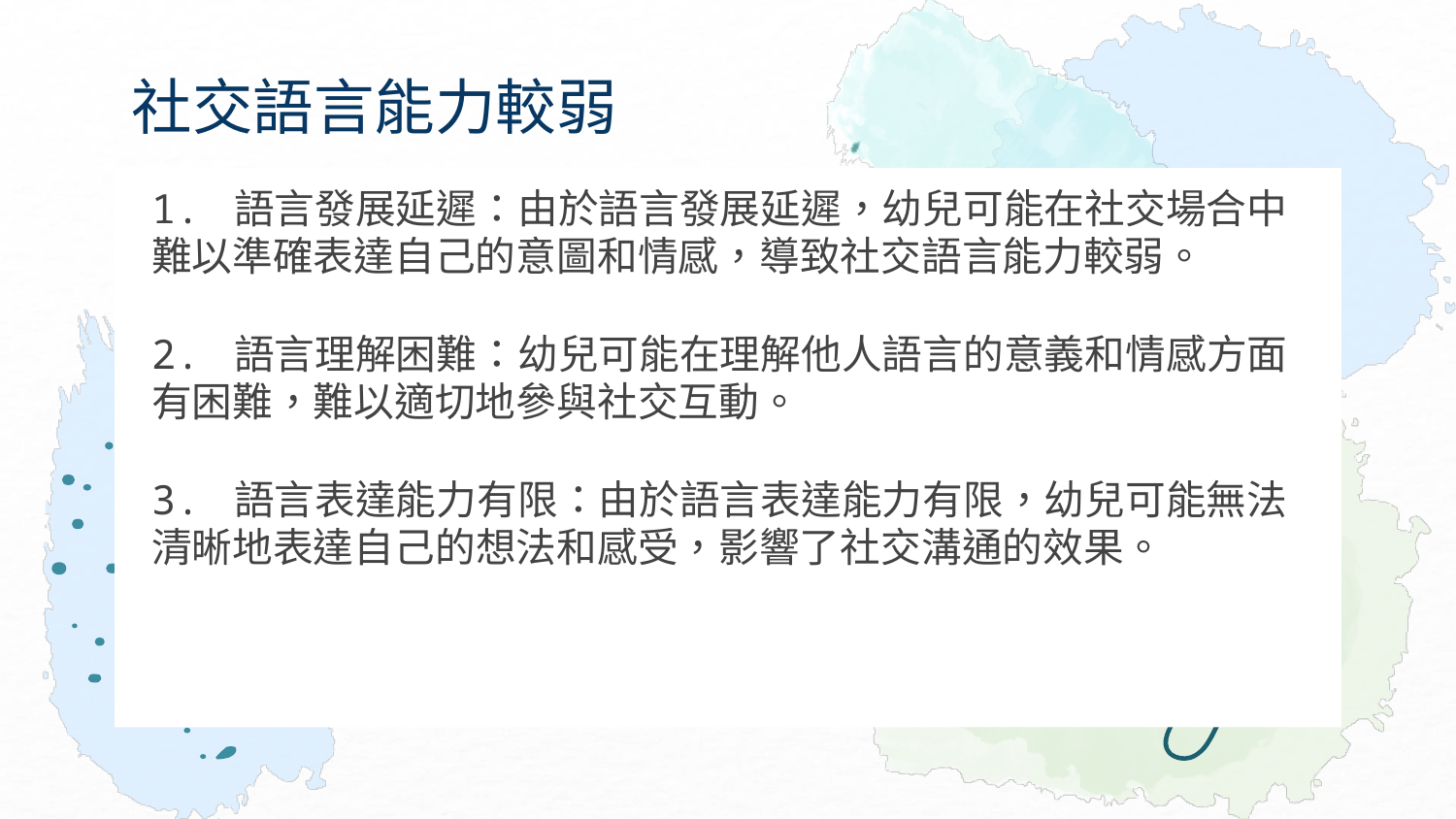

# 社交語言能力較弱
1. 語言發展延遲：由於語言發展延遲，幼兒可能在社交場合中難以準確表達自己的意圖和情感，導致社交語言能力較弱。

2. 語言理解困難：幼兒可能在理解他人語言的意義和情感方面有困難，難以適切地參與社交互動。

3. 語言表達能力有限：由於語言表達能力有限，幼兒可能無法清晰地表達自己的想法和感受，影響了社交溝通的效果。